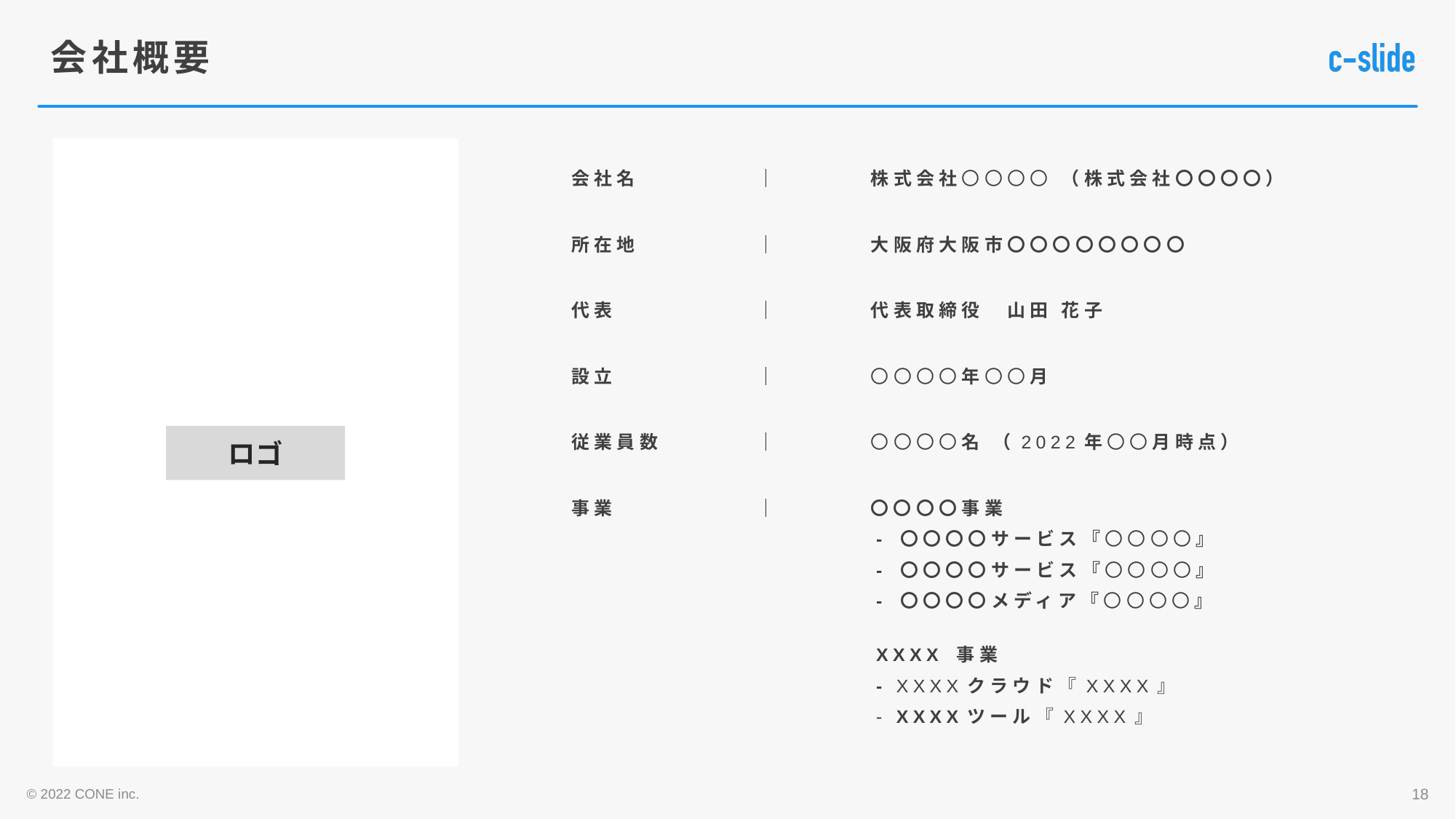

# 会社概要

| 会社名 | ｜　　　　株式会社〇〇〇〇 （株式会社〇〇〇〇） |
| --- | --- |
| 所在地 | ｜　　　　大阪府大阪市〇〇〇〇〇〇〇〇 |
| 代表 | ｜　　　　代表取締役　山田 花子 |
| 設立 | ｜　　　　〇〇〇〇年〇〇月 |
| 従業員数 | ｜　　　　〇〇〇〇名 （2022年〇〇月時点） |
| 事業 | ｜　　　　〇〇〇〇事業 　　　　　- 〇〇〇〇サービス『〇〇〇〇』 　　　　　- 〇〇〇〇サービス『〇〇〇〇』 　　　　　- 〇〇〇〇メディア『〇〇〇〇』 　　　　　XXXX 事業 　　　　　- XXXXクラウド『XXXX』 　　　　　- XXXXツール『XXXX』 |
ロゴ
18
© 2022 CONE inc.